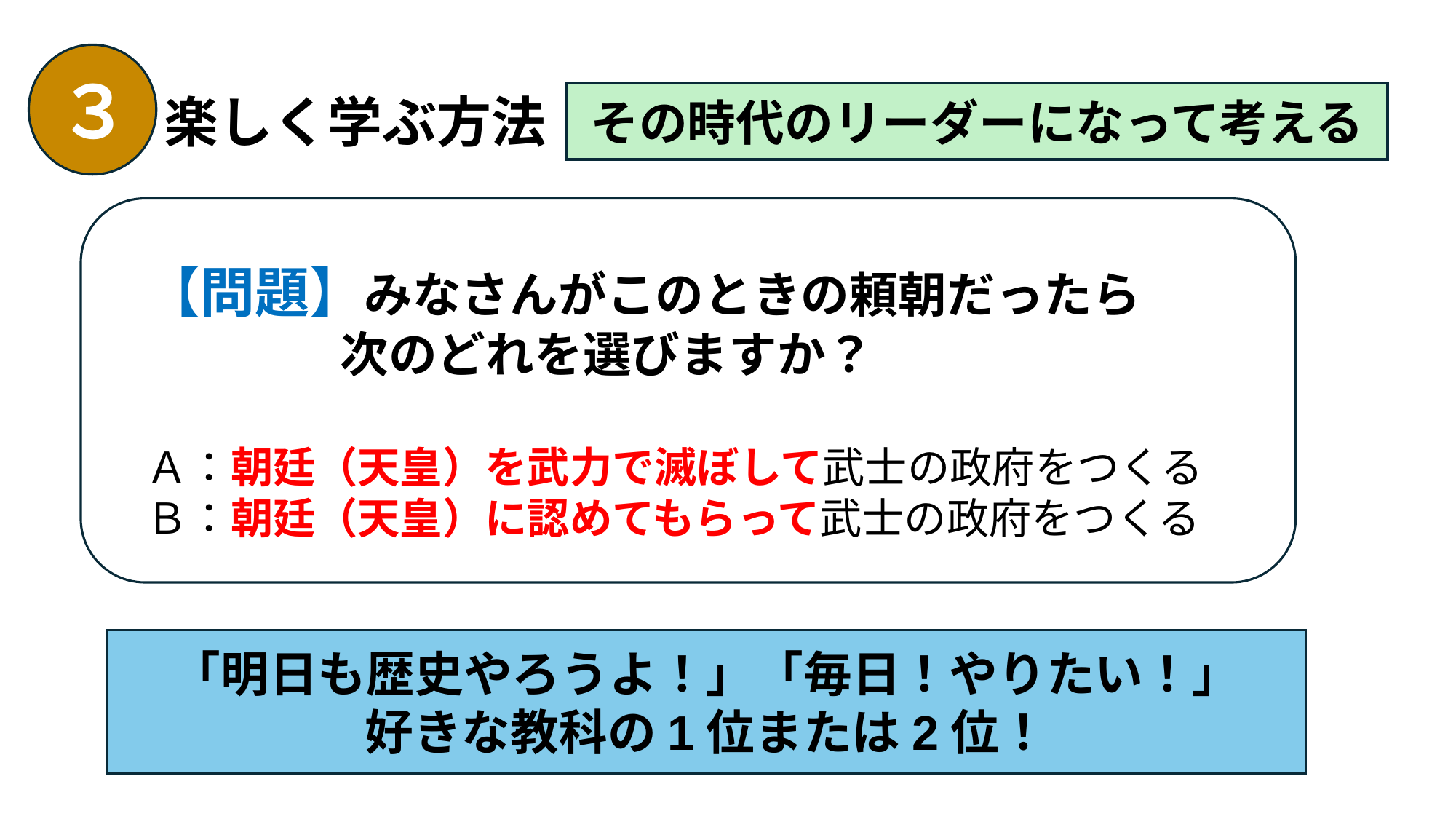

３
楽しく学ぶ方法
その時代のリーダーになって考える

【問題】みなさんがこのときの頼朝だったら
　　　　次のどれを選びますか？

Ａ：朝廷（天皇）を武力で滅ぼして武士の政府をつくる
Ｂ：朝廷（天皇）に認めてもらって武士の政府をつくる
「明日も歴史やろうよ！」「毎日！やりたい！」
好きな教科の1位または2位！